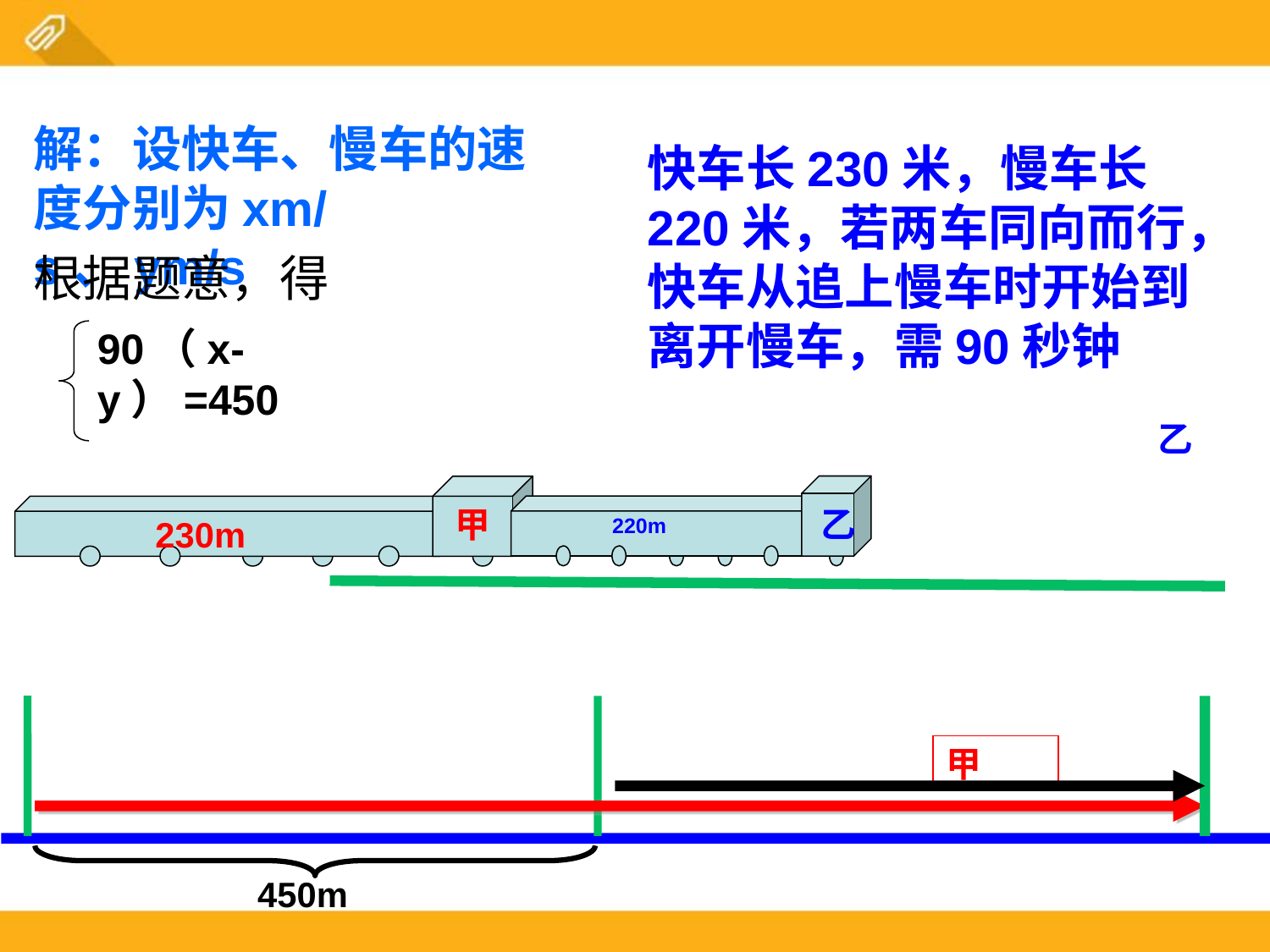

解：设快车、慢车的速度分别为xm/s、ym/s
根据题意，得
90（x-y）=450

快车长230米，慢车长220米，若两车同向而行，快车从追上慢车时开始到离开慢车，需90秒钟
乙

乙
220m

甲
230m

甲

450m